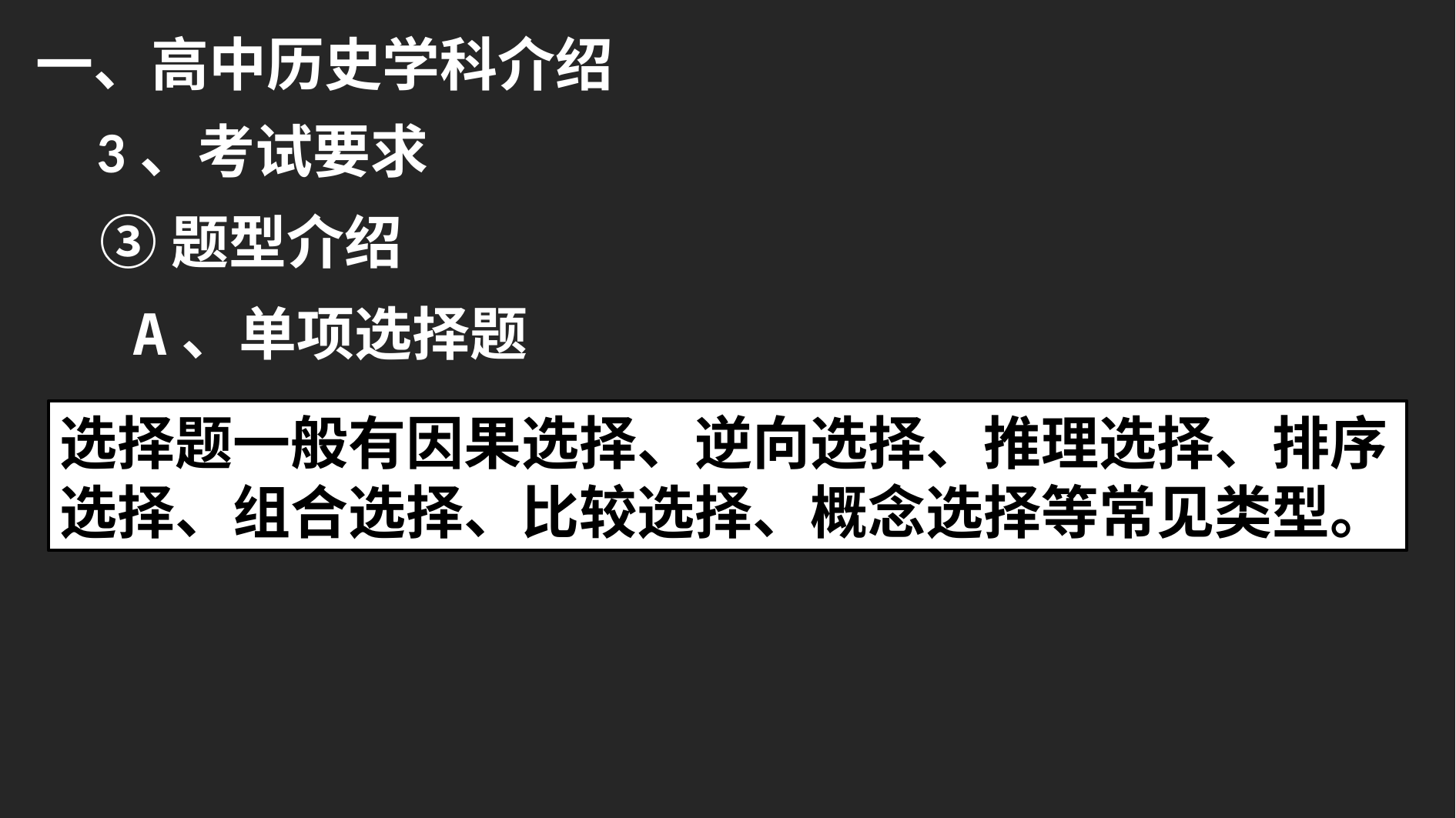

一、高中历史学科介绍
3、考试要求
③题型介绍
A、单项选择题
选择题一般有因果选择、逆向选择、推理选择、排序选择、组合选择、比较选择、概念选择等常见类型。